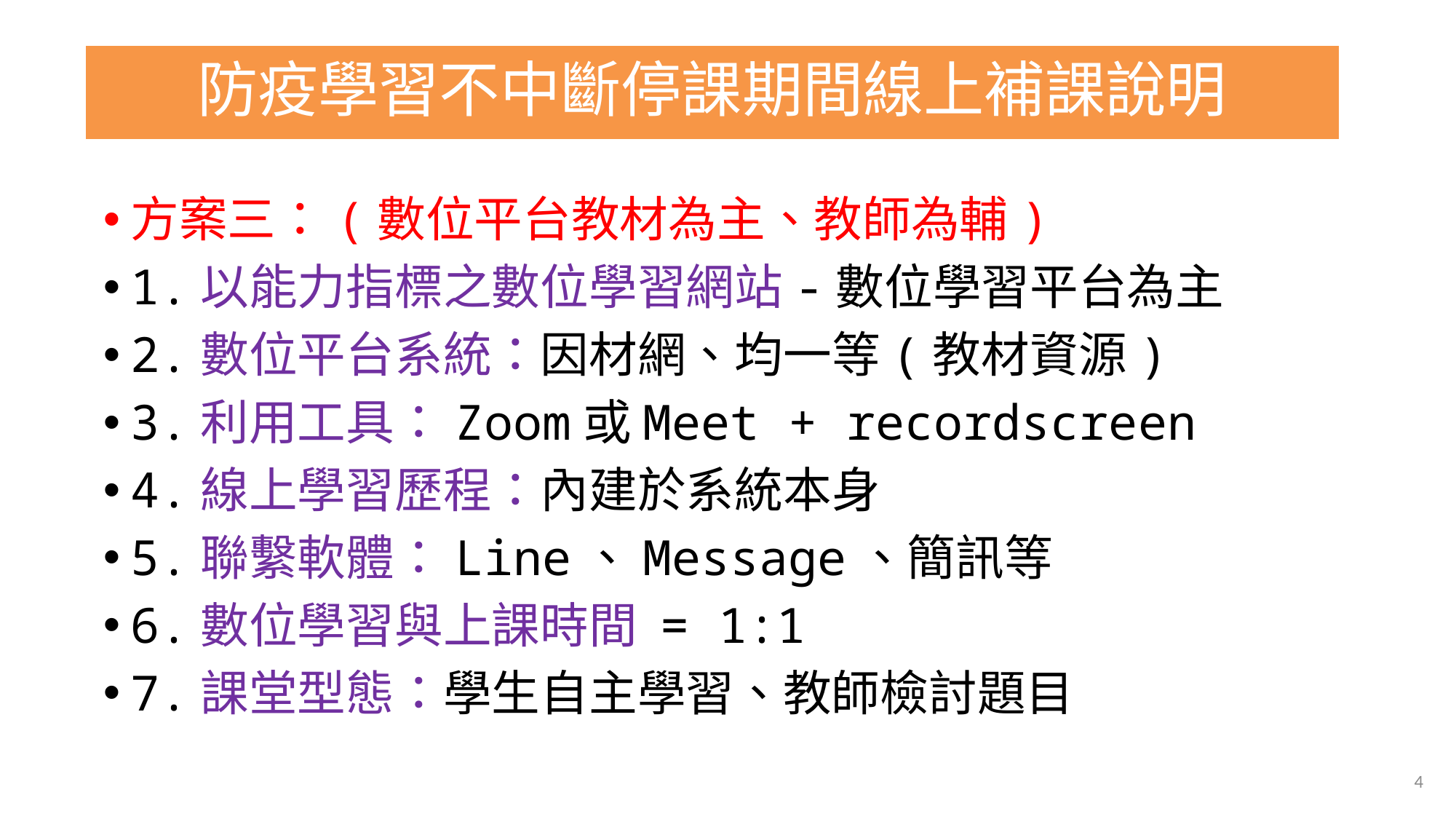

# 防疫學習不中斷停課期間線上補課說明
方案三：(數位平台教材為主、教師為輔)
1.以能力指標之數位學習網站-數位學習平台為主
2.數位平台系統：因材網、均一等(教材資源)
3.利用工具：Zoom或Meet + recordscreen
4.線上學習歷程：內建於系統本身
5.聯繫軟體：Line、Message、簡訊等
6.數位學習與上課時間 = 1:1
7.課堂型態：學生自主學習、教師檢討題目

4